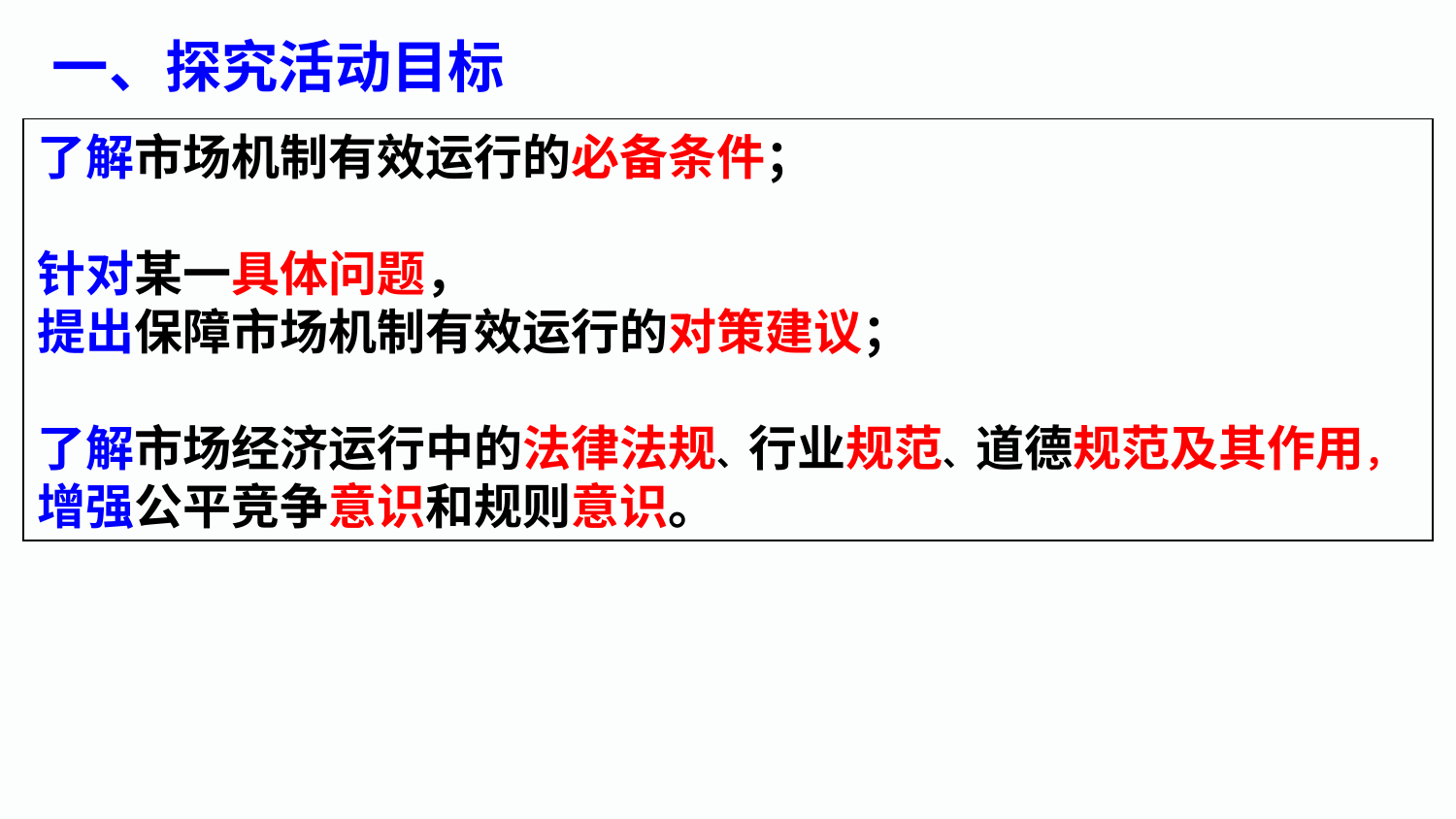

一、探究活动目标
了解市场机制有效运行的必备条件；

针对某一具体问题，
提出保障市场机制有效运行的对策建议；

了解市场经济运行中的法律法规、行业规范、道德规范及其作用，
增强公平竞争意识和规则意识。